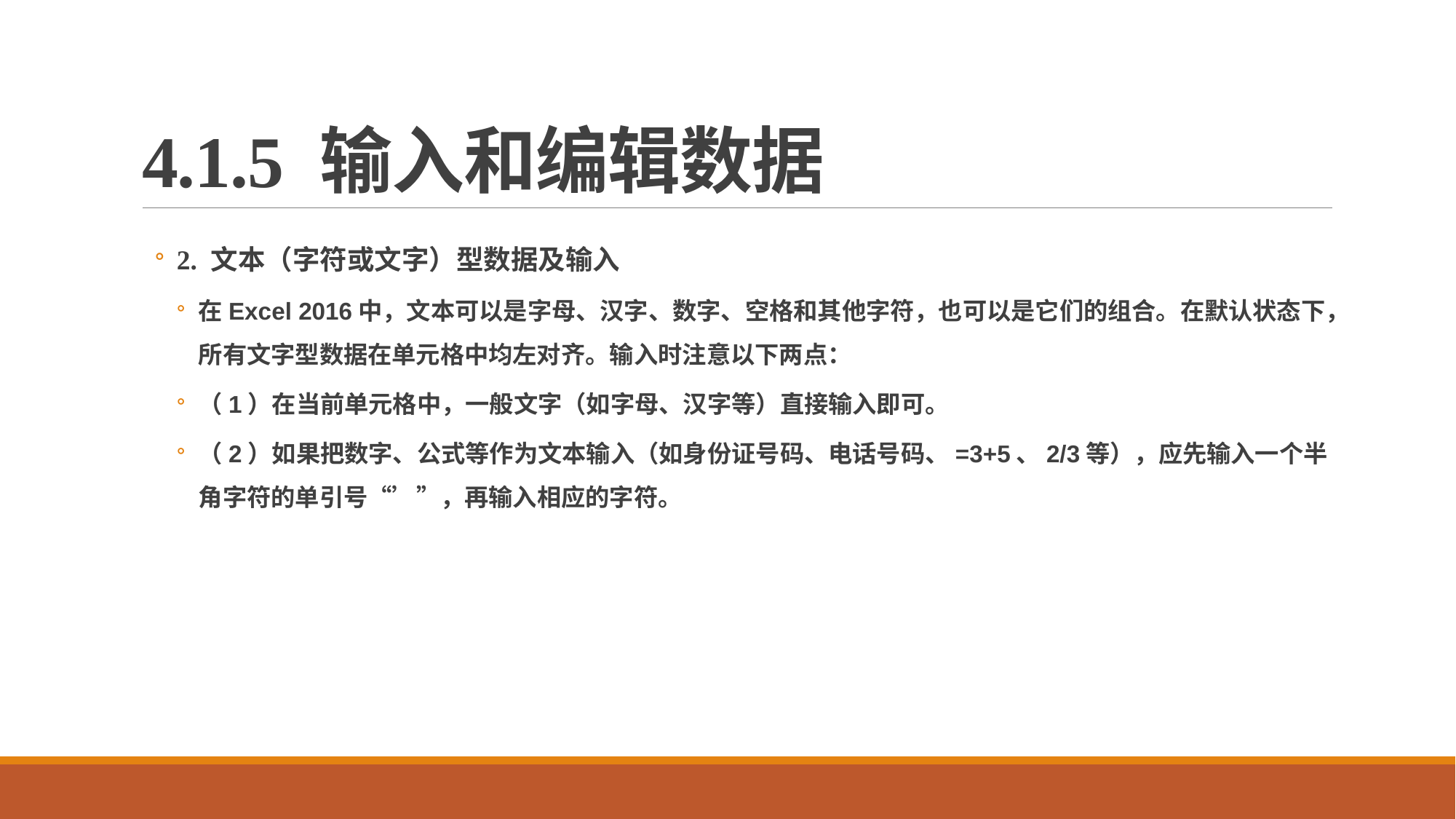

# 4.1.5 输入和编辑数据
2. 文本（字符或文字）型数据及输入
在Excel 2016中，文本可以是字母、汉字、数字、空格和其他字符，也可以是它们的组合。在默认状态下，所有文字型数据在单元格中均左对齐。输入时注意以下两点：
（1）在当前单元格中，一般文字（如字母、汉字等）直接输入即可。
（2）如果把数字、公式等作为文本输入（如身份证号码、电话号码、=3+5、2/3等），应先输入一个半角字符的单引号“’”，再输入相应的字符。